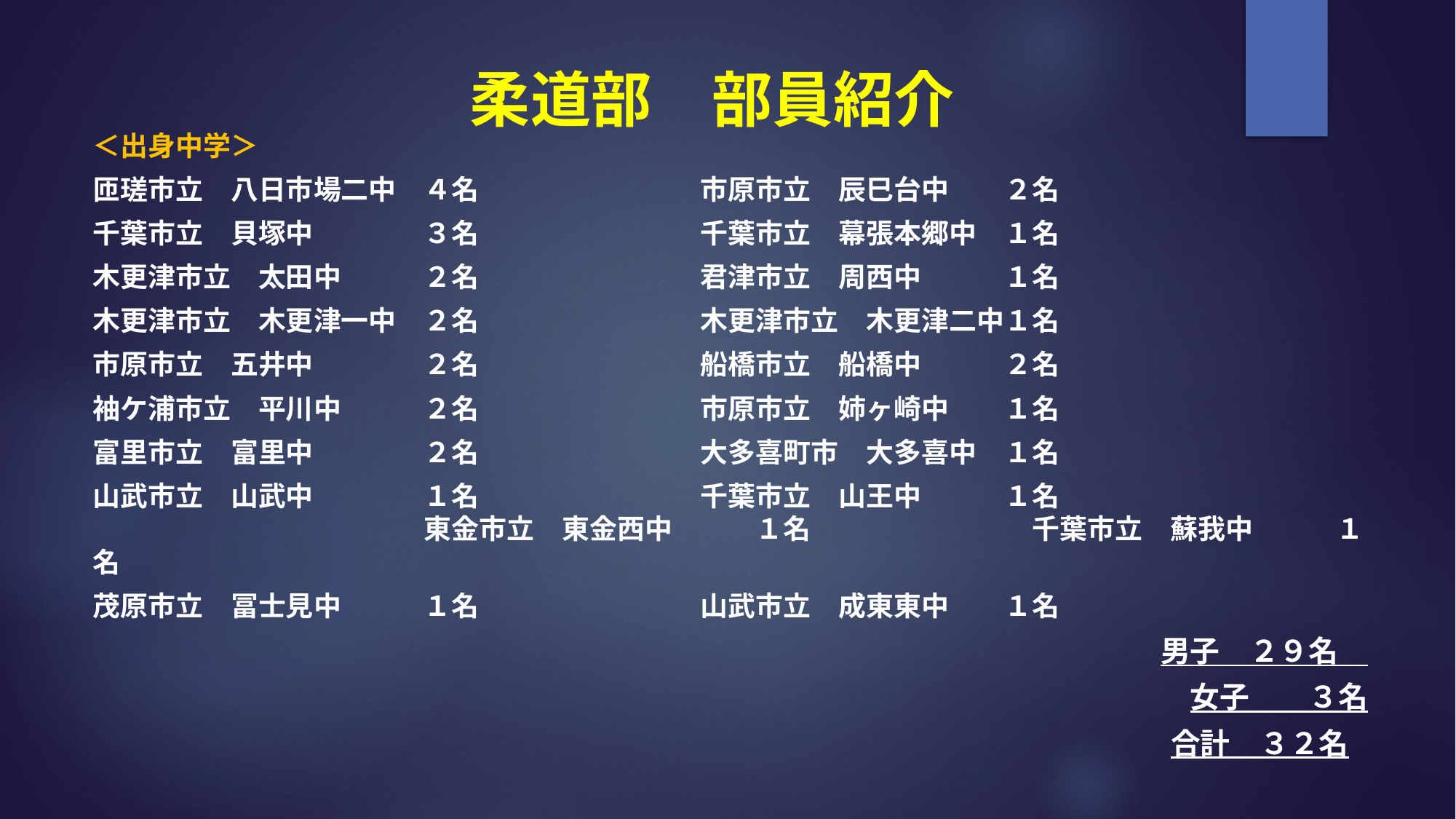

# 柔道部　部員紹介
＜出身中学＞
匝瑳市立　八日市場二中　４名　　　　　　　　市原市立　辰巳台中　　２名
千葉市立　貝塚中　　　　３名　　　　　　　　千葉市立　幕張本郷中　１名
木更津市立　太田中　　　２名　　　　　　　　君津市立　周西中　　　１名
木更津市立　木更津一中　２名　　　　　　　　木更津市立　木更津二中１名
市原市立　五井中　　　　２名　　　　　　　　船橋市立　船橋中　　　２名
袖ケ浦市立　平川中　　　２名　　　　　　　　市原市立　姉ヶ崎中　　１名
富里市立　富里中　　　　２名　　　　　　　　大多喜町市　大多喜中　１名
山武市立　山武中　　　　１名　　　　　　　　千葉市立　山王中　　　１名　　　　　　　　　　　　　　　　　　　　　　　東金市立　東金西中　　　１名　　　　　　　　千葉市立　蘇我中　　　１名
茂原市立　冨士見中　　　１名　　　　　　　　山武市立　成東東中　　１名
男子　２９名
女子　　３名
合計　３２名